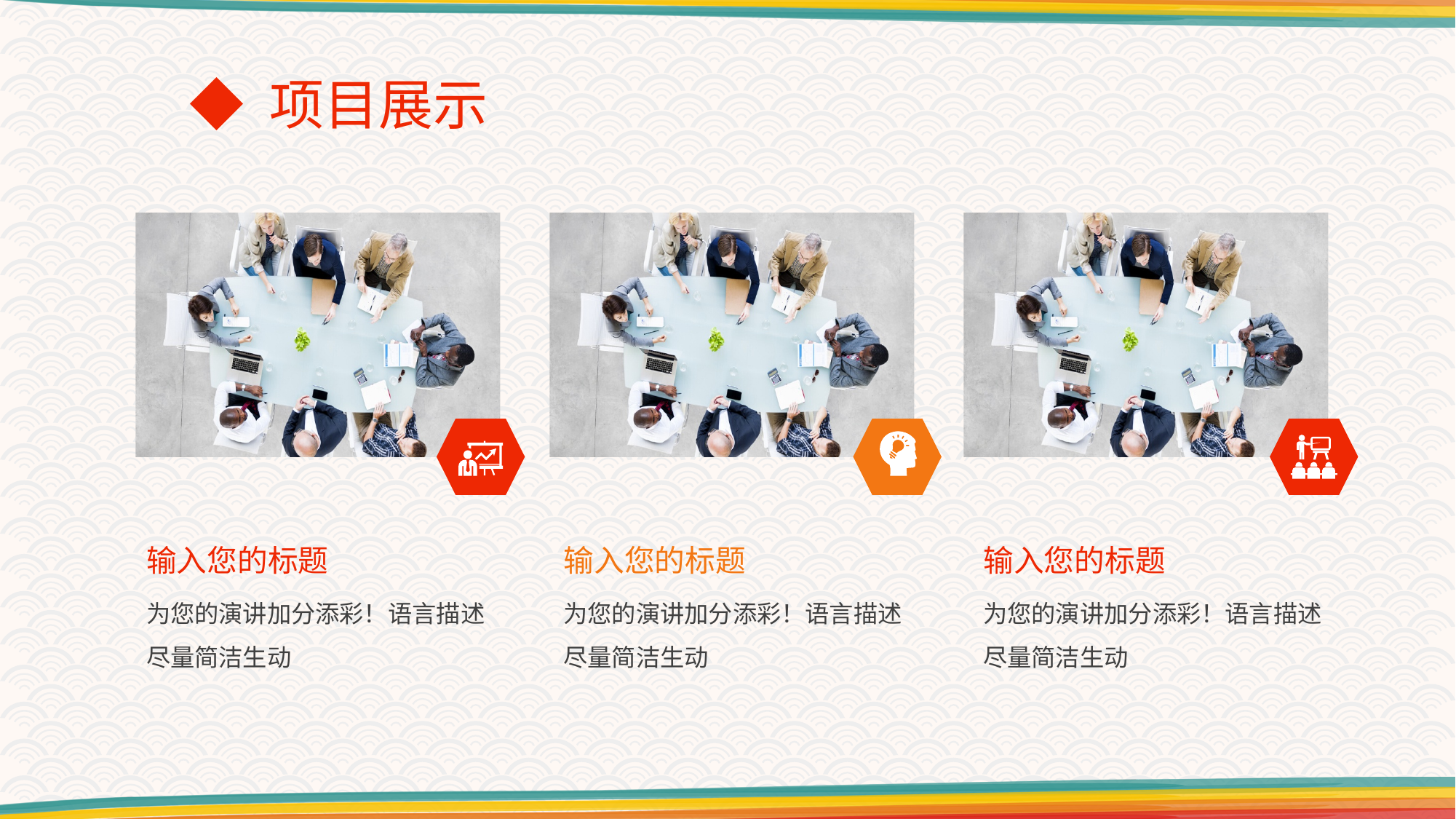

◆ 项目展示

输入您的标题
输入您的标题
输入您的标题
为您的演讲加分添彩！语言描述尽量简洁生动
为您的演讲加分添彩！语言描述尽量简洁生动
为您的演讲加分添彩！语言描述尽量简洁生动